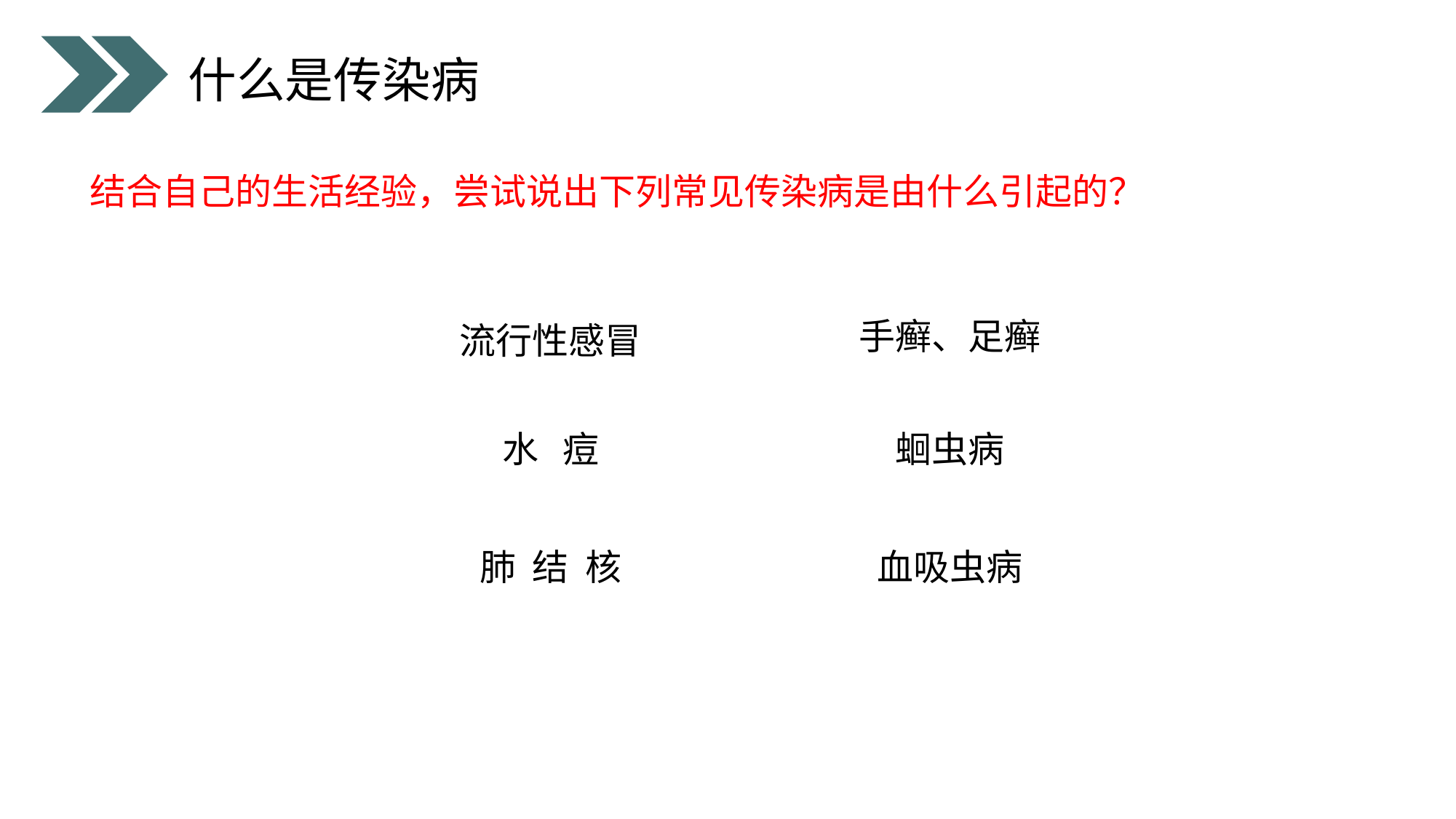

什么是传染病
结合自己的生活经验，尝试说出下列常见传染病是由什么引起的？
流行性感冒
手癣、足癣
水   痘
蛔虫病
肺  结  核
血吸虫病